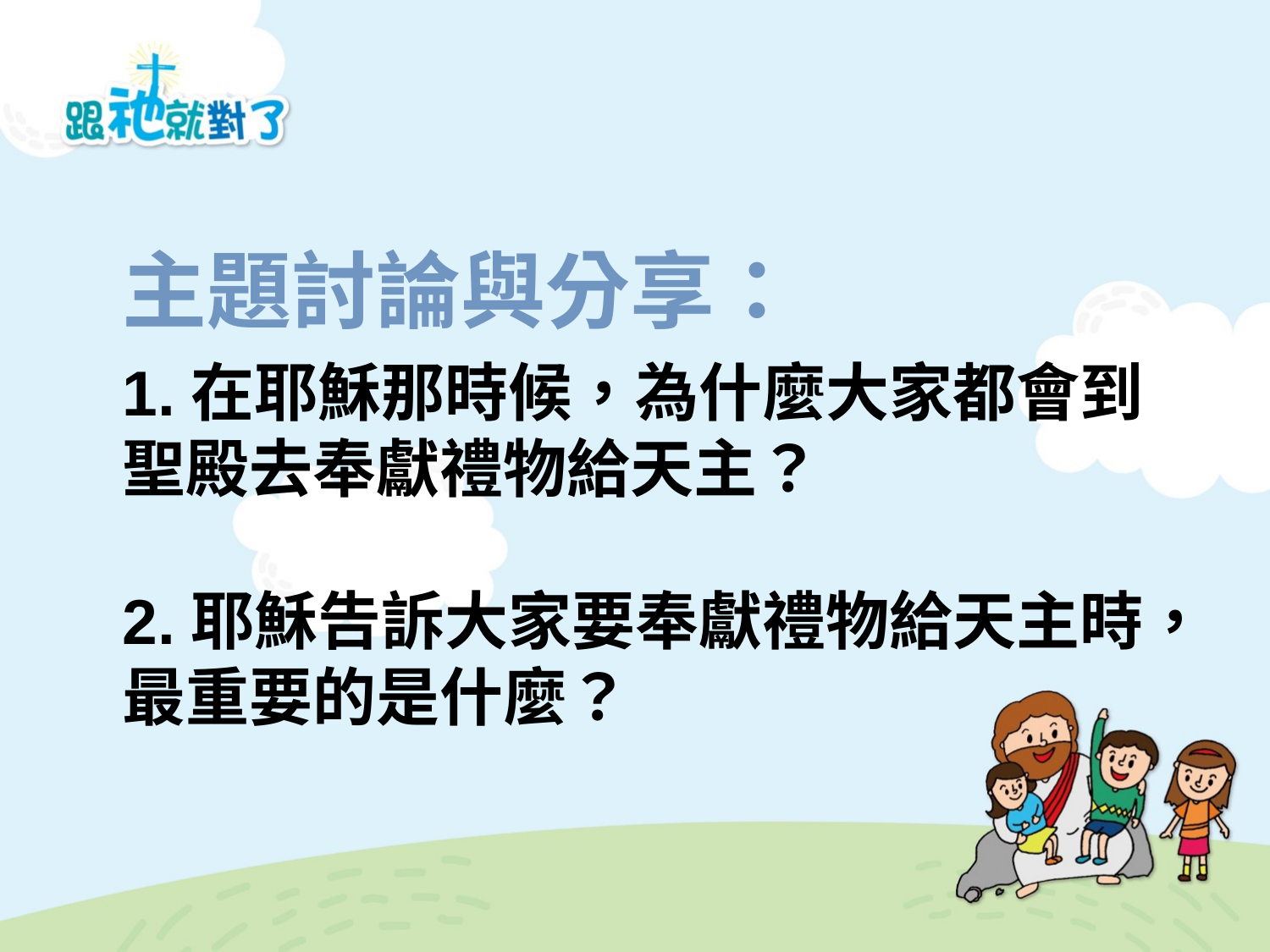

主題討論與分享：
1.在耶穌那時候，為什麼大家都會到聖殿去奉獻禮物給天主？

2.耶穌告訴大家要奉獻禮物給天主時，最重要的是什麼？